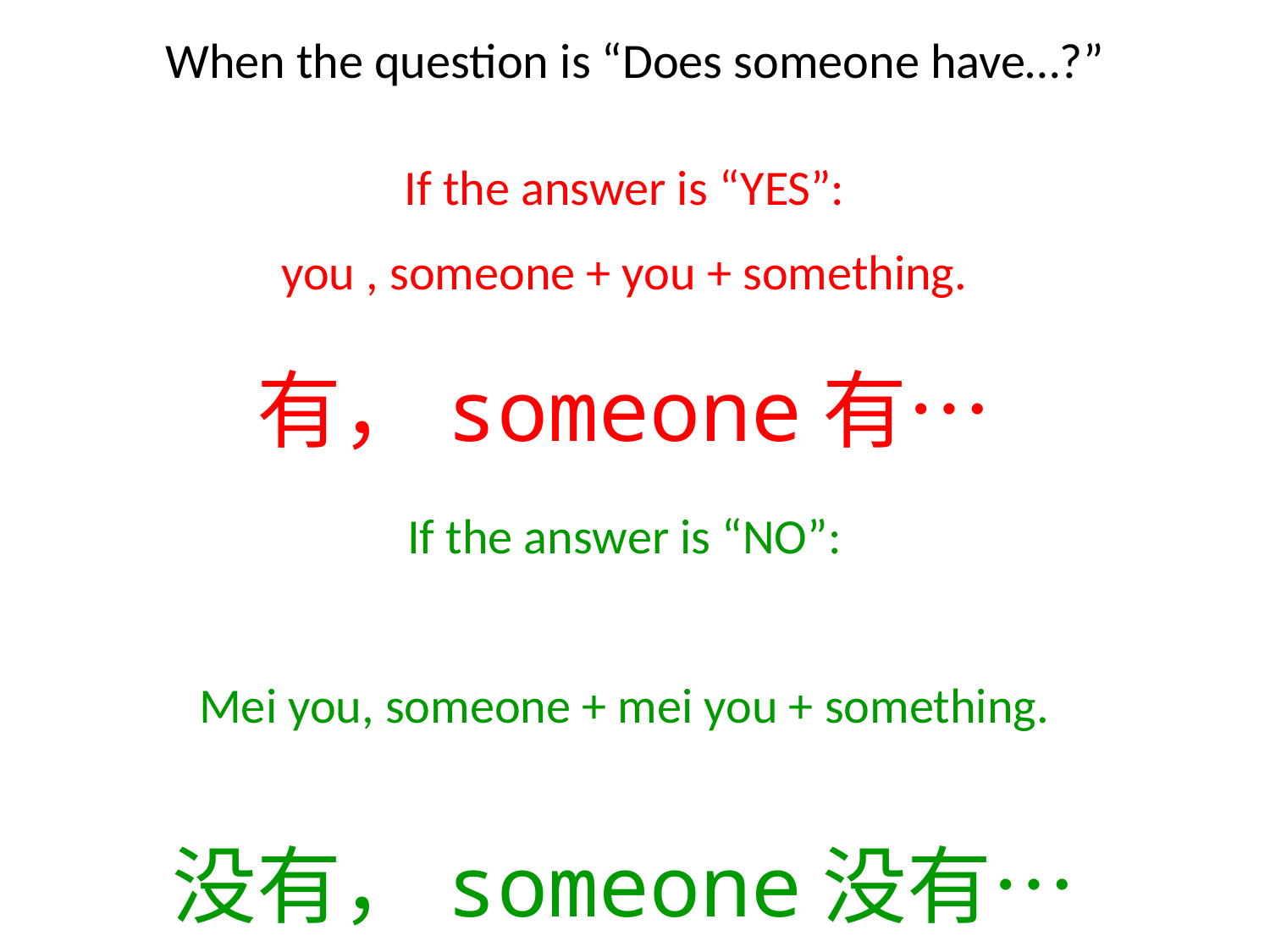

# When the question is “Does someone have…?”
If the answer is “YES”:
you , someone + you + something.
有，someone有…
If the answer is “NO”:
Mei you, someone + mei you + something.
没有，someone没有…